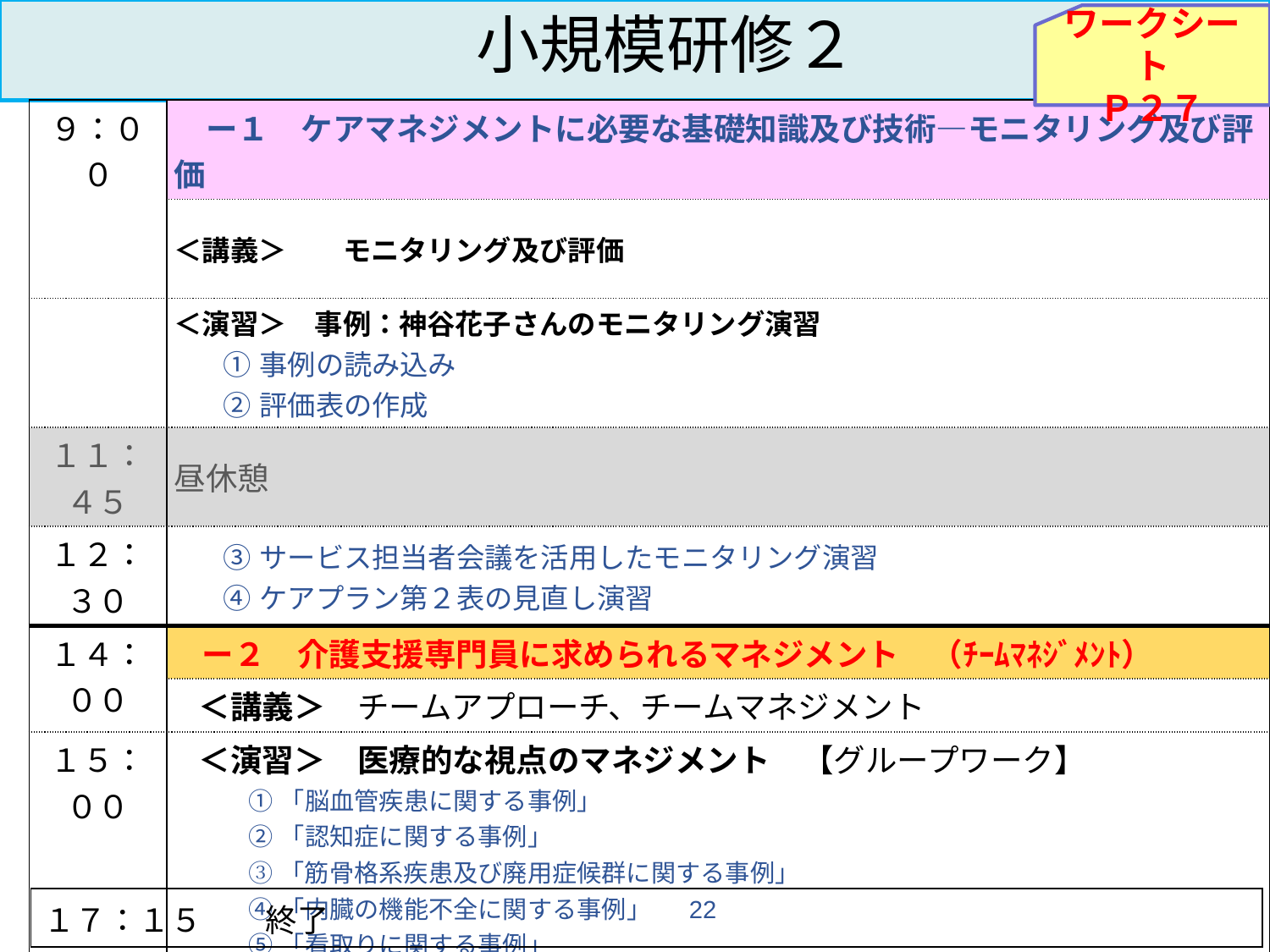

# 小規模研修２
ワークシート
Ｐ２７
| ９：００ | ー１　ケアマネジメントに必要な基礎知識及び技術―モニタリング及び評価 |
| --- | --- |
|  | ＜講義＞　　モニタリング及び評価 |
|  | ＜演習＞　事例：神谷花子さんのモニタリング演習 ①事例の読み込み ②評価表の作成 |
| １１：４５ | 昼休憩 |
| １２：３０ | ➂サービス担当者会議を活用したモニタリング演習 ④ケアプラン第２表の見直し演習 |
| １４：００ | ー２　介護支援専門員に求められるマネジメント　（ﾁｰﾑﾏﾈｼﾞﾒﾝﾄ） |
|  | ＜講義＞　チームアプローチ、チームマネジメント |
| １５：００ | ＜演習＞　医療的な視点のマネジメント　【グループワーク】 ①「脳血管疾患に関する事例」 ②「認知症に関する事例」　 ➂「筋骨格系疾患及び廃用症候群に関する事例」　 ④「内臓の機能不全に関する事例」　 22 ⑤「看取りに関する事例」 |
| １５：４５ | ―３　利用者、多くの種類の専門職等への説明及び合意 |
|  | ＜講義＞　説明と意義・目的、介護支援専門員の役割 |
|  | ＜ミニワーク＞説明の重要性 ＜演習＞説明場面の展開 |
| １７：１５　　終了 |
| --- |